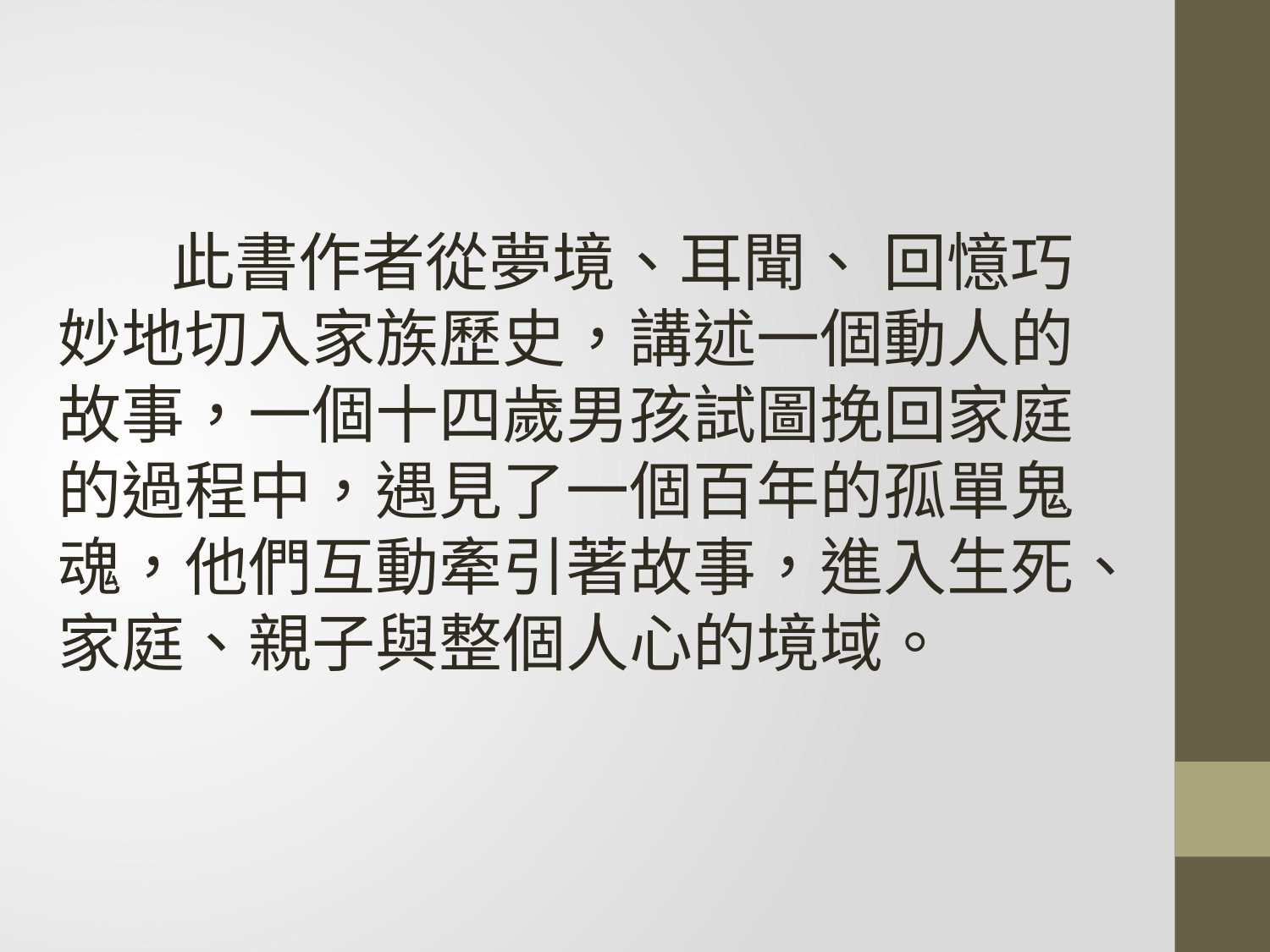

#
            此書作者從夢境、耳聞、 回憶巧妙地切入家族歷史，講述一個動人的故事，一個十四歲男孩試圖挽回家庭的過程中，遇見了一個百年的孤單鬼魂，他們互動牽引著故事，進入生死、家庭、親子與整個人心的境域。